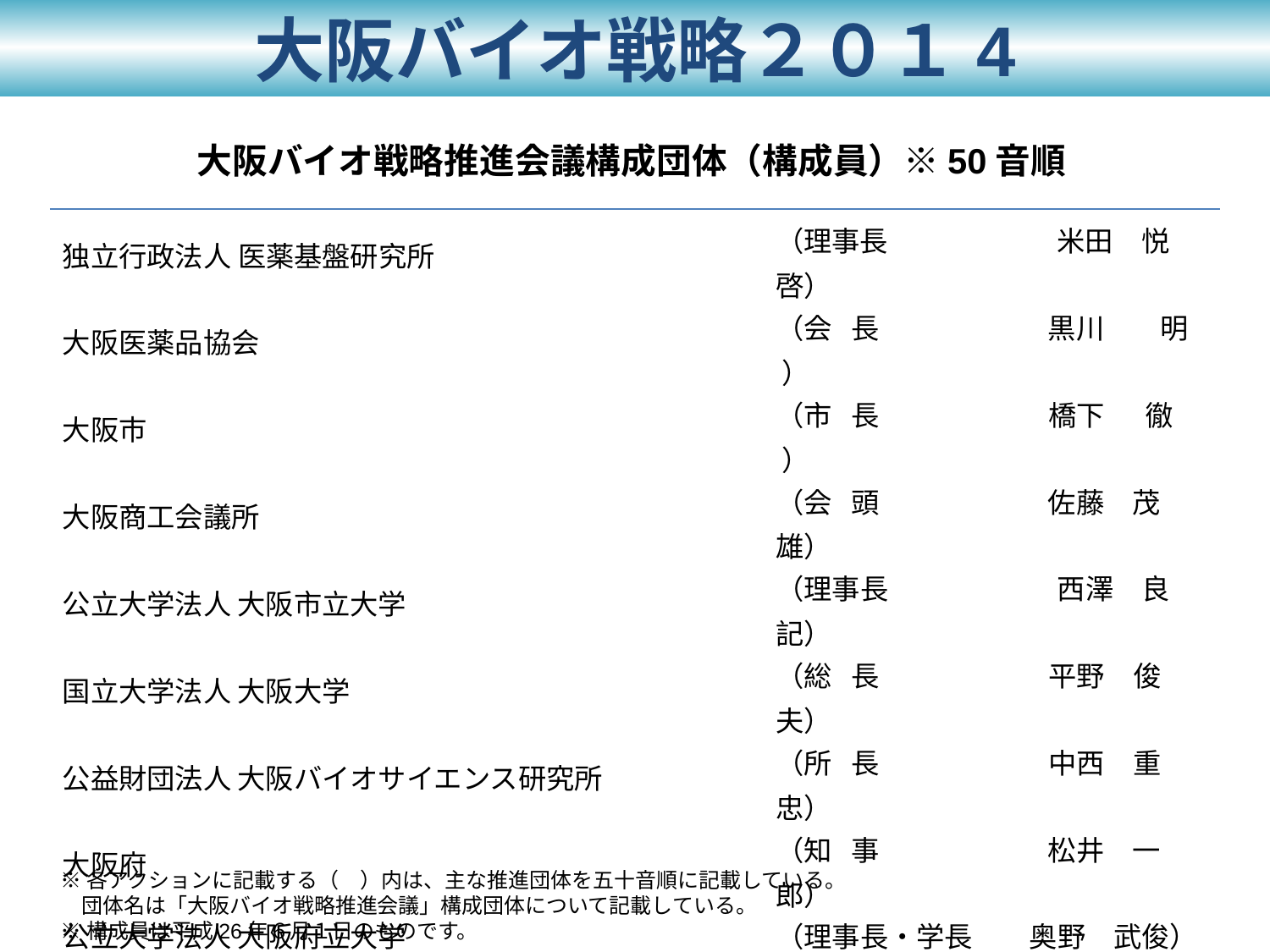

大阪バイオ戦略２０１4
大阪バイオ戦略推進会議構成団体（構成員）※50音順
| 独立行政法人 医薬基盤研究所 | （理事長　　　　　　米田　悦啓） |
| --- | --- |
| 大阪医薬品協会 | （会 長　　　　　　黒川　　明 ） |
| 大阪市 | （市 長　　　　　　橋下　 徹 ） |
| 大阪商工会議所 | （会 頭　　　　　　佐藤　茂雄） |
| 公立大学法人 大阪市立大学 | （理事長　　　　　　西澤　良記） |
| 国立大学法人 大阪大学 | （総 長　　　　　　平野　俊夫） |
| 公益財団法人 大阪バイオサイエンス研究所 | （所 長　　　　　　中西　重忠） |
| 大阪府 | （知 事　　　　　　松井　一郎） |
| 公立大学法人 大阪府立大学 | （理事長・学長　　奥野　武俊） |
| 近畿経済産業局 | （局 長　　　　　　小林　利典） |
| 独立行政法人 国立循環器病研究センター | （理事長・総長　　橋本　信夫） |
| 公益財団法人 千里ライフサイエンス振興財団 | （理事長　　　　　　岸本　忠三） |
※各アクションに記載する（　）内は、主な推進団体を五十音順に記載している。
　団体名は「大阪バイオ戦略推進会議」構成団体について記載している。
※構成員は平成26年６月１日のものです。